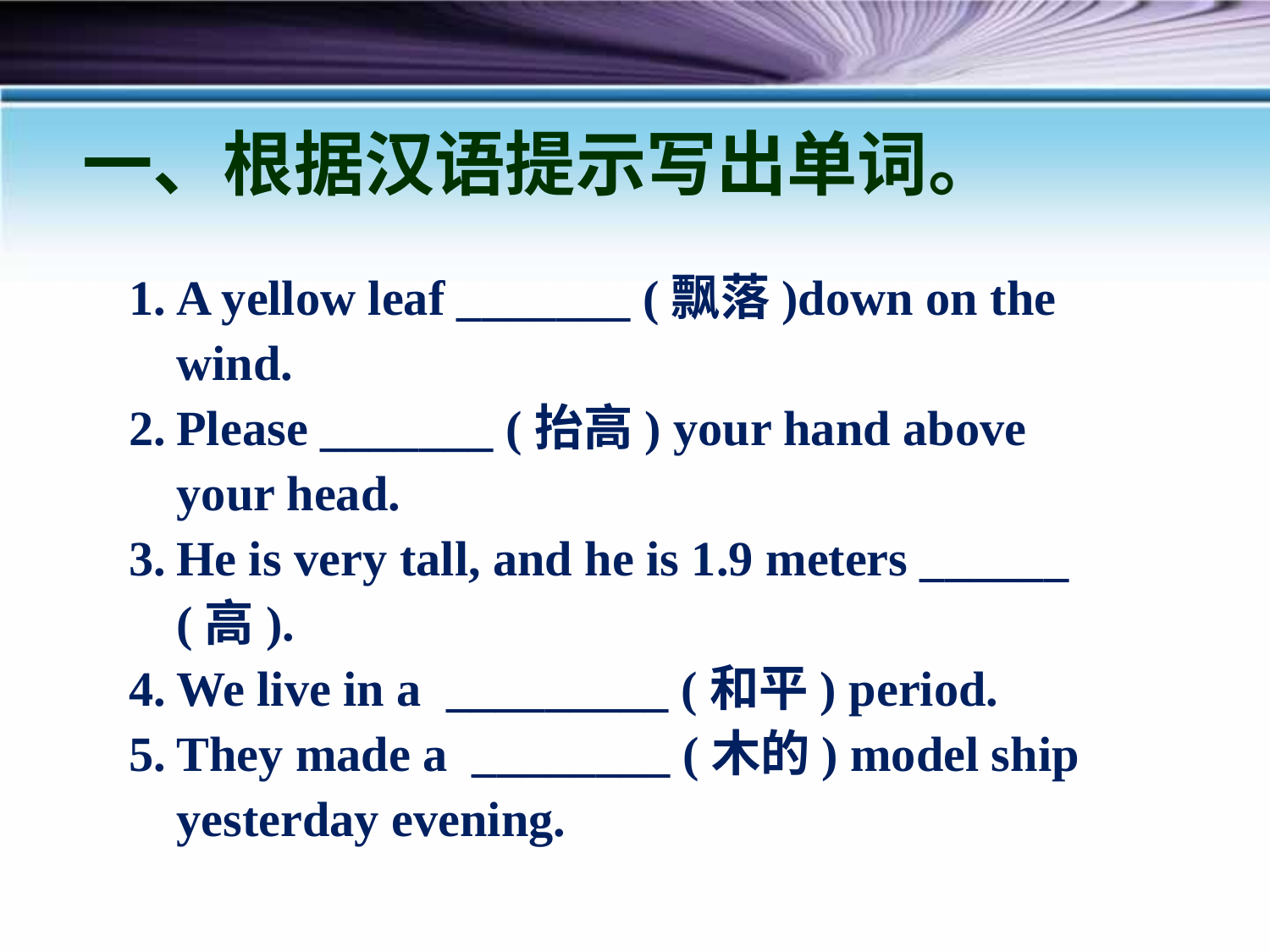

一、根据汉语提示写出单词。
A yellow leaf _______ (飘落)down on the wind.
Please _______ (抬高) your hand above your head.
He is very tall, and he is 1.9 meters ______ (高).
We live in a  _________ (和平) period.
They made a  ________ (木的) model ship yesterday evening.